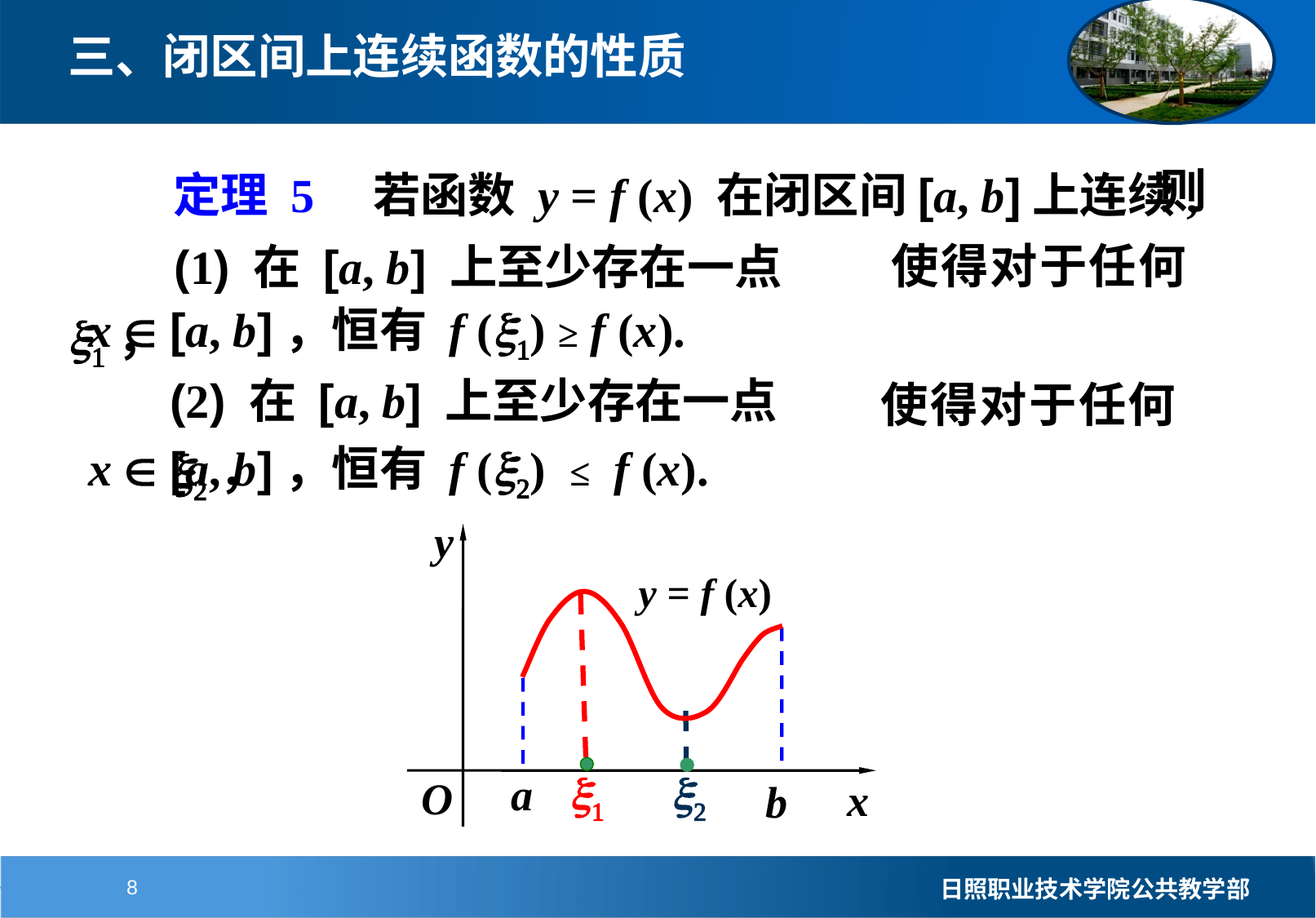

三、闭区间上连续函数的性质
　　定理 5　若函数 y = f (x) 在闭区间[a, b]上连续,
则
　　(1) 在 [a, b] 上至少存在一点 ξ1，
　　　　　　　　　　　　　　　　 使得对于任何 x ∈ [a, b]，恒有 f (ξ1) ≥ f (x).
(2) 在 [a, b] 上至少存在一点 ξ2，
　　　　　　　　　　　　　　　　使得对于任何 x ∈ [a, b]，恒有 f (ξ2)  ≤  f (x).
y

O
x

y = f (x)

a
b

ξ1
ξ2